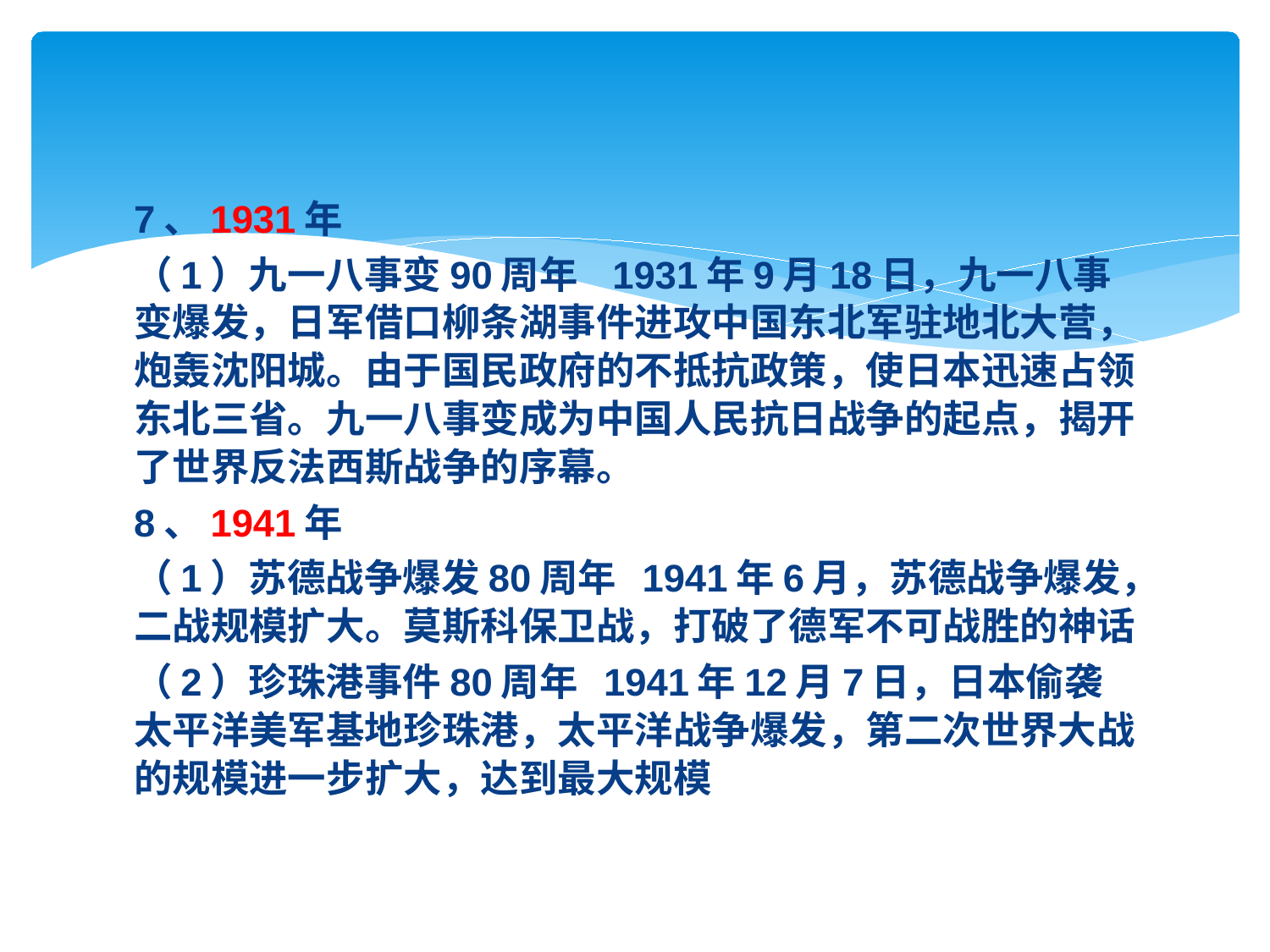

#
7、1931年
（1）九一八事变90周年   1931年9月18日，九一八事变爆发，日军借口柳条湖事件进攻中国东北军驻地北大营，炮轰沈阳城。由于国民政府的不抵抗政策，使日本迅速占领东北三省。九一八事变成为中国人民抗日战争的起点，揭开了世界反法西斯战争的序幕。
8、1941年
（1）苏德战争爆发80周年  1941年6月，苏德战争爆发，二战规模扩大。莫斯科保卫战，打破了德军不可战胜的神话
（2）珍珠港事件80周年  1941年12月7日，日本偷袭太平洋美军基地珍珠港，太平洋战争爆发，第二次世界大战的规模进一步扩大，达到最大规模